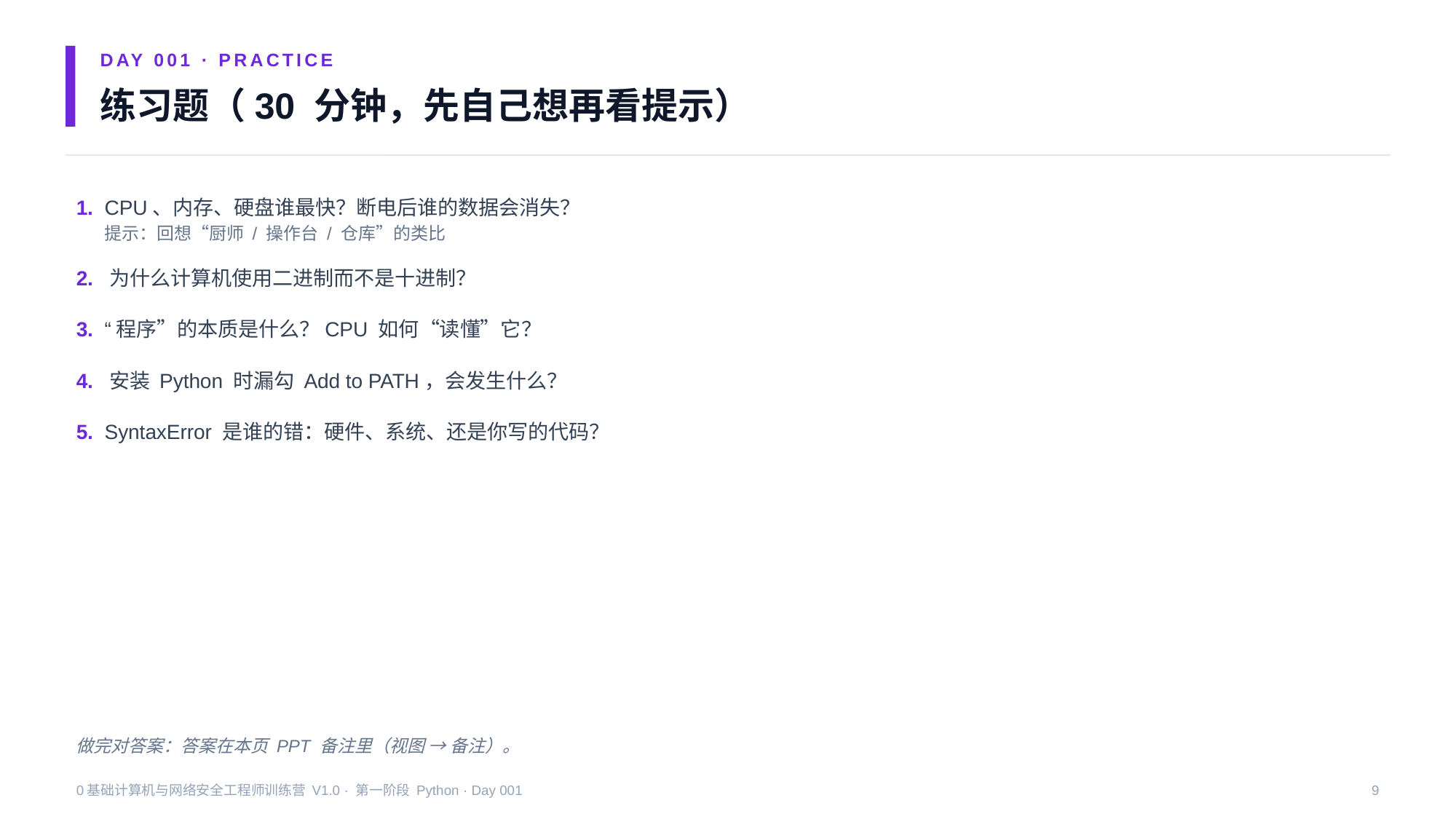

DAY 001 · PRACTICE

练习题（30 分钟，先自己想再看提示）

1.  CPU、内存、硬盘谁最快？断电后谁的数据会消失？
      提示：回想“厨师 / 操作台 / 仓库”的类比
2.  为什么计算机使用二进制而不是十进制？

3.  “程序”的本质是什么？CPU 如何“读懂”它？

4.  安装 Python 时漏勾 Add to PATH，会发生什么？

5.  SyntaxError 是谁的错：硬件、系统、还是你写的代码？

做完对答案：答案在本页 PPT 备注里（视图 → 备注）。
0基础计算机与网络安全工程师训练营 V1.0 · 第一阶段 Python · Day 001
9